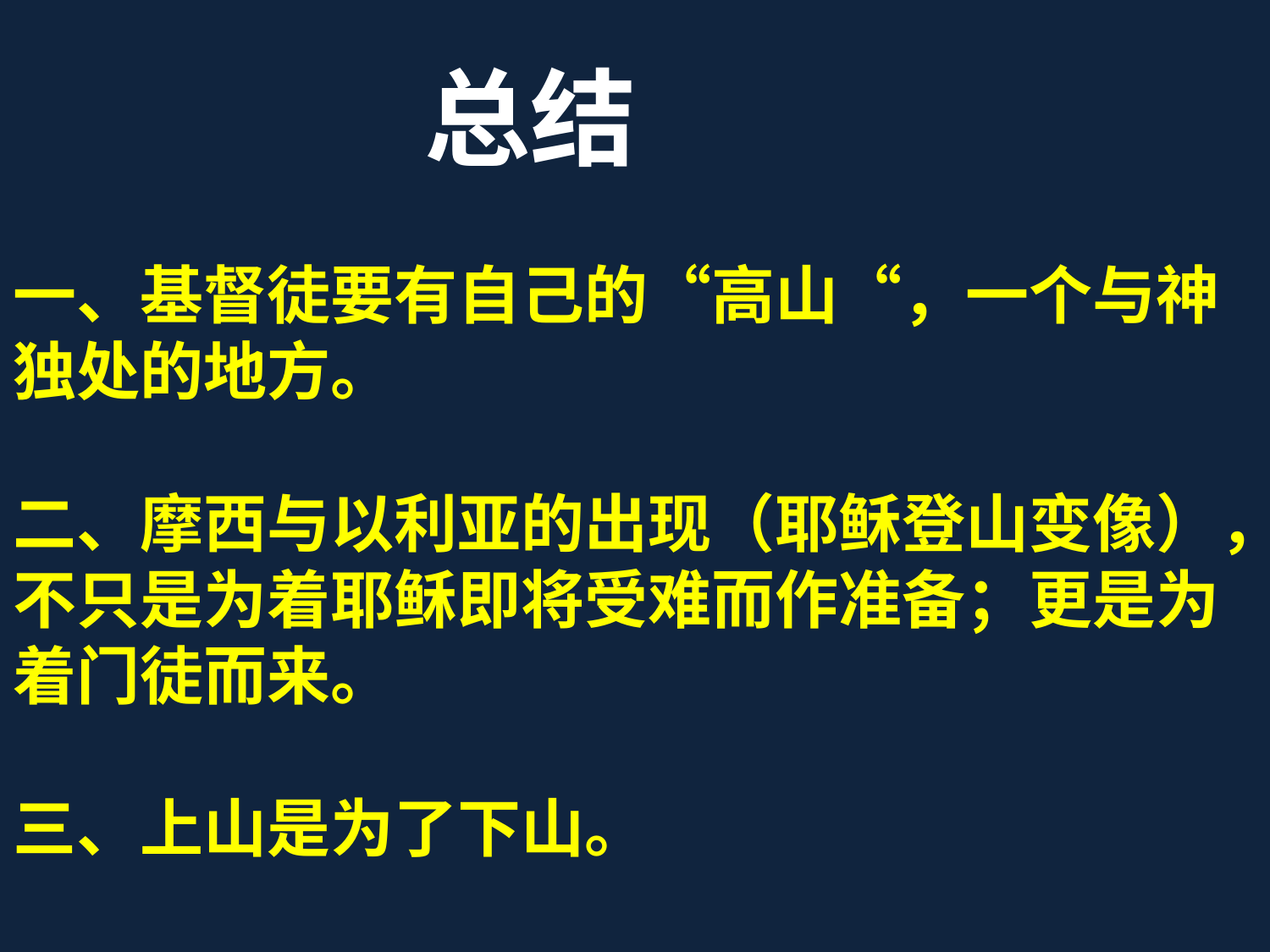

总结
一、基督徒要有自己的“高山“，一个与神独处的地方。
二、摩西与以利亚的出现（耶稣登山变像），不只是为着耶稣即将受难而作准备；更是为着门徒而来。
三、上山是为了下山。